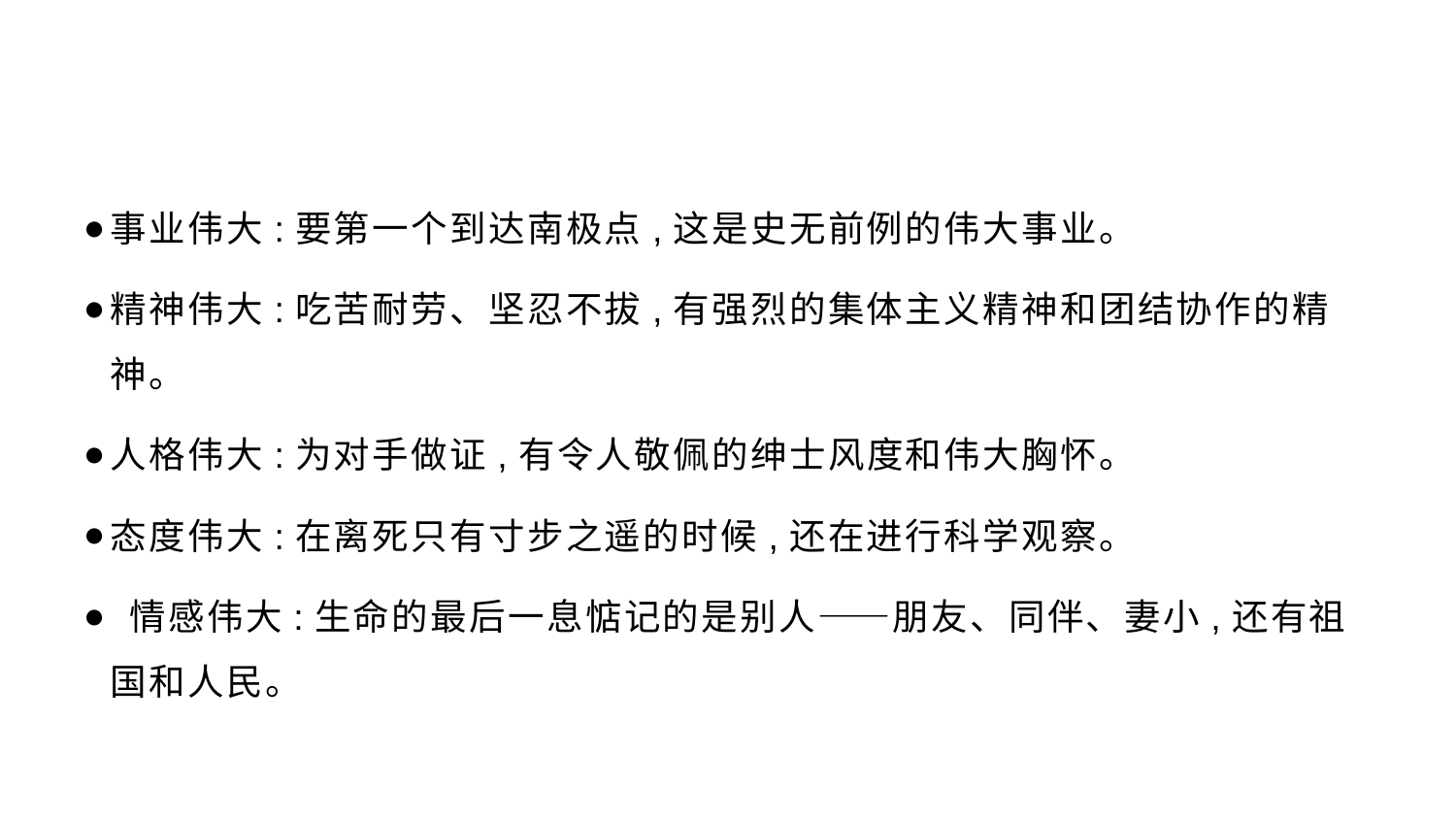

事业伟大:要第一个到达南极点,这是史无前例的伟大事业。
精神伟大:吃苦耐劳、坚忍不拔,有强烈的集体主义精神和团结协作的精神。
人格伟大:为对手做证,有令人敬佩的绅士风度和伟大胸怀。
态度伟大:在离死只有寸步之遥的时候,还在进行科学观察。
 情感伟大:生命的最后一息惦记的是别人——朋友、同伴、妻小,还有祖国和人民。